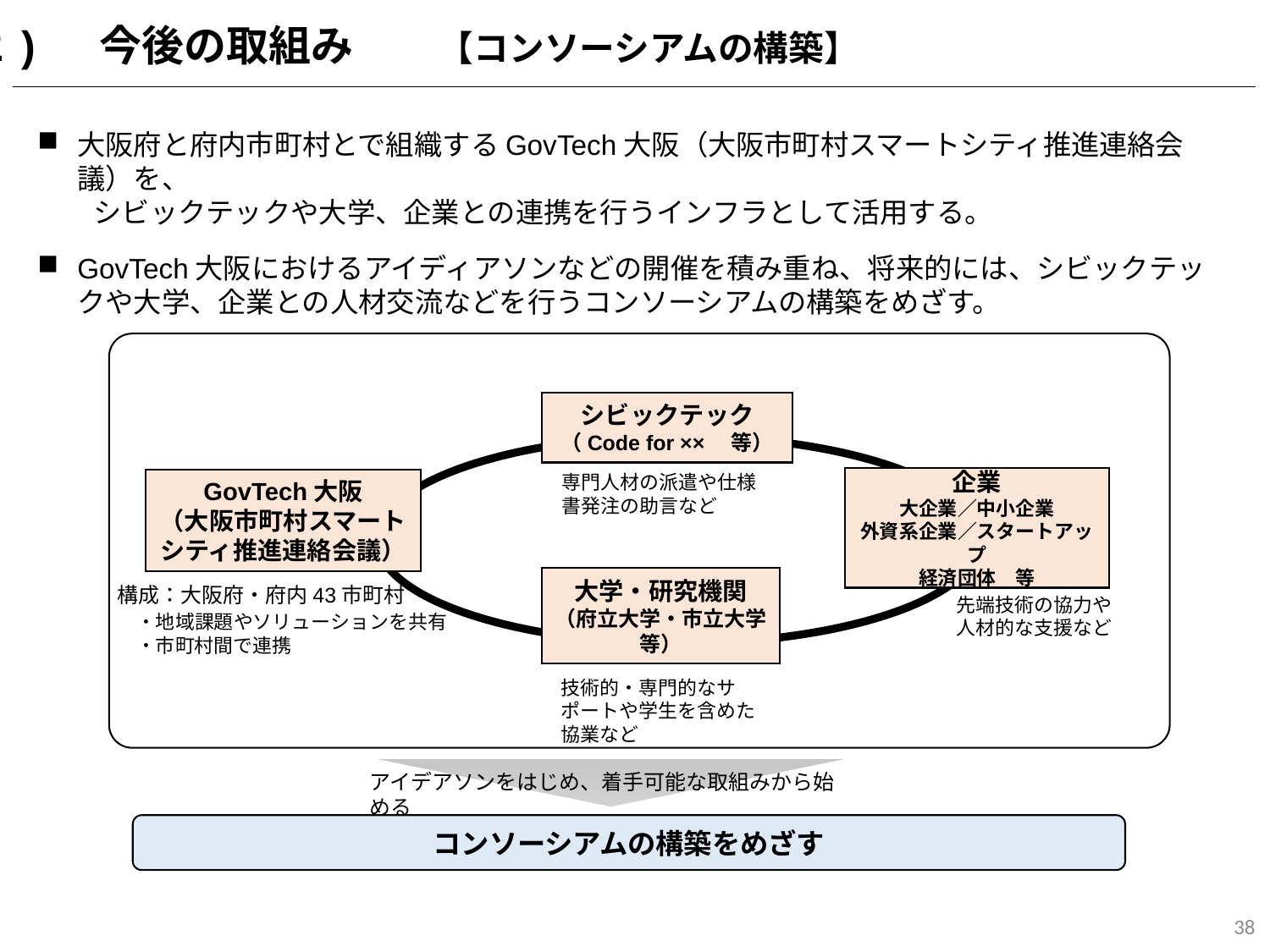

２) 　今後の取組み　　【コンソーシアムの構築】
大阪府と府内市町村とで組織するGovTech大阪（大阪市町村スマートシティ推進連絡会議）を、
　　シビックテックや大学、企業との連携を行うインフラとして活用する。

GovTech大阪におけるアイディアソンなどの開催を積み重ね、将来的には、シビックテックや大学、企業との人材交流などを行うコンソーシアムの構築をめざす。

シビックテック
（Code for ××　等）

専門人材の派遣や仕様書発注の助言など
企業
大企業／中小企業
外資系企業／スタートアップ
経済団体　等
GovTech大阪
（大阪市町村スマートシティ推進連絡会議）
大学・研究機関
（府立大学・市立大学等）
構成：大阪府・府内43市町村
先端技術の協力や
人材的な支援など
・地域課題やソリューションを共有
・市町村間で連携
技術的・専門的なサポートや学生を含めた協業など

アイデアソンをはじめ、着手可能な取組みから始める
コンソーシアムの構築をめざす
38